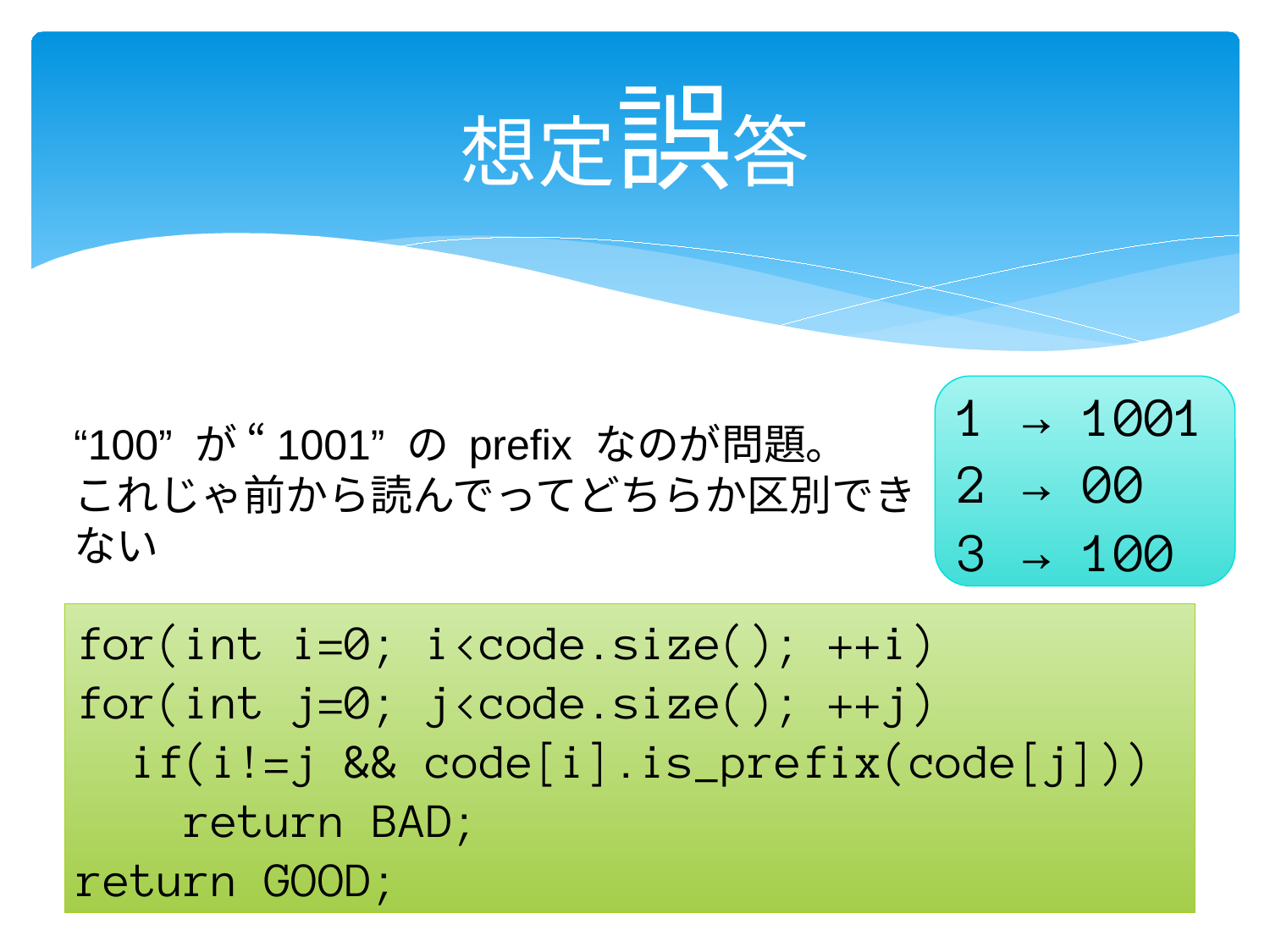

# 想定誤答
1 → 1001
2 → 00
3 → 100
“100” が “1001” の prefix なのが問題。
これじゃ前から読んでってどちらか区別できない
for(int i=0; i<code.size(); ++i)
for(int j=0; j<code.size(); ++j)
  if(i!=j && code[i].is_prefix(code[j]))
    return BAD;
return GOOD;